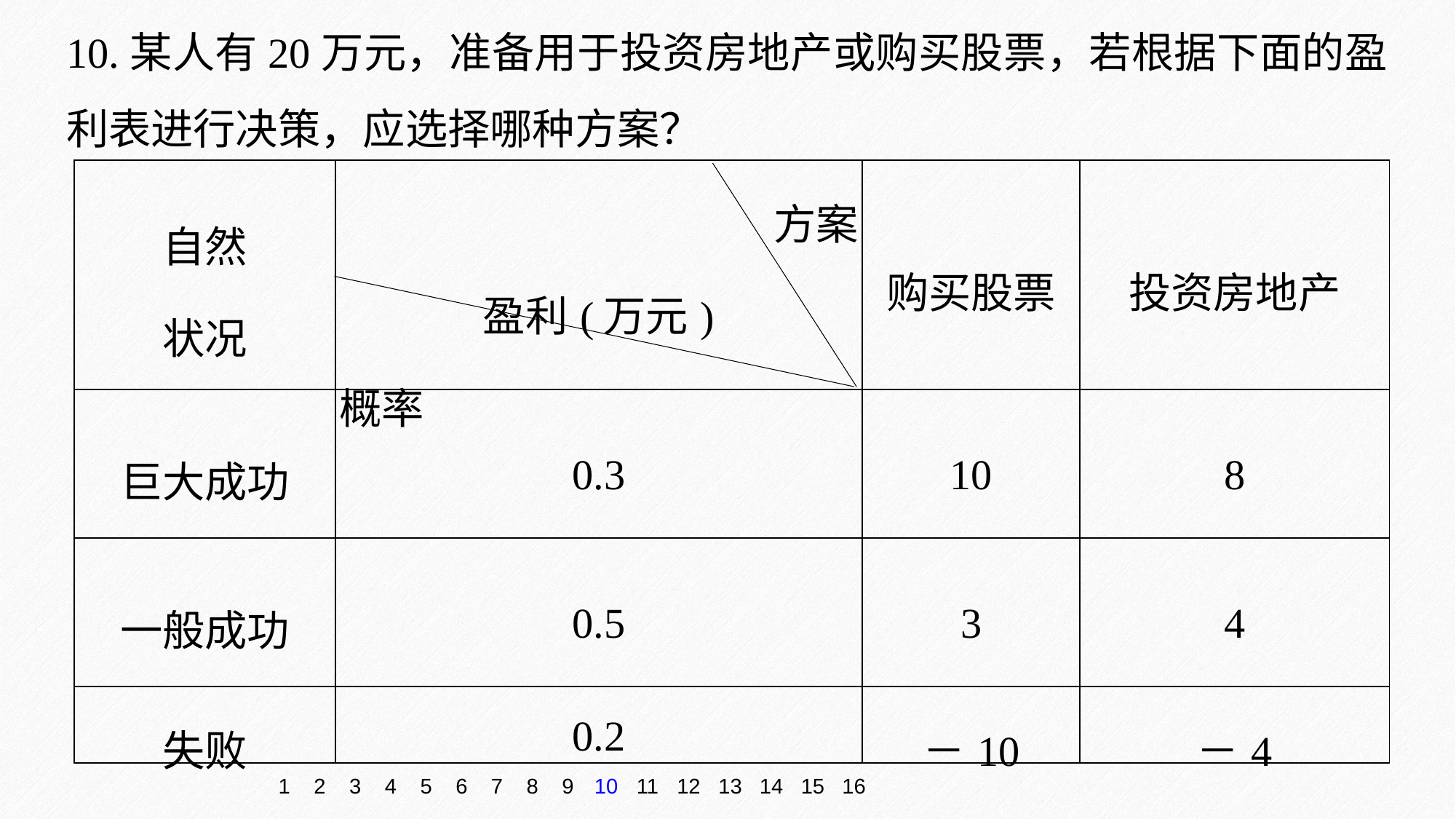

10.某人有20万元，准备用于投资房地产或购买股票，若根据下面的盈利表进行决策，应选择哪种方案？
| 自然 状况 | 方案 盈利(万元) 概率 | 购买股票 | 投资房地产 |
| --- | --- | --- | --- |
| 巨大成功 | 0.3 | 10 | 8 |
| 一般成功 | 0.5 | 3 | 4 |
| 失败 | 0.2 | －10 | －4 |
1
2
3
4
5
6
7
8
9
10
11
12
13
14
15
16